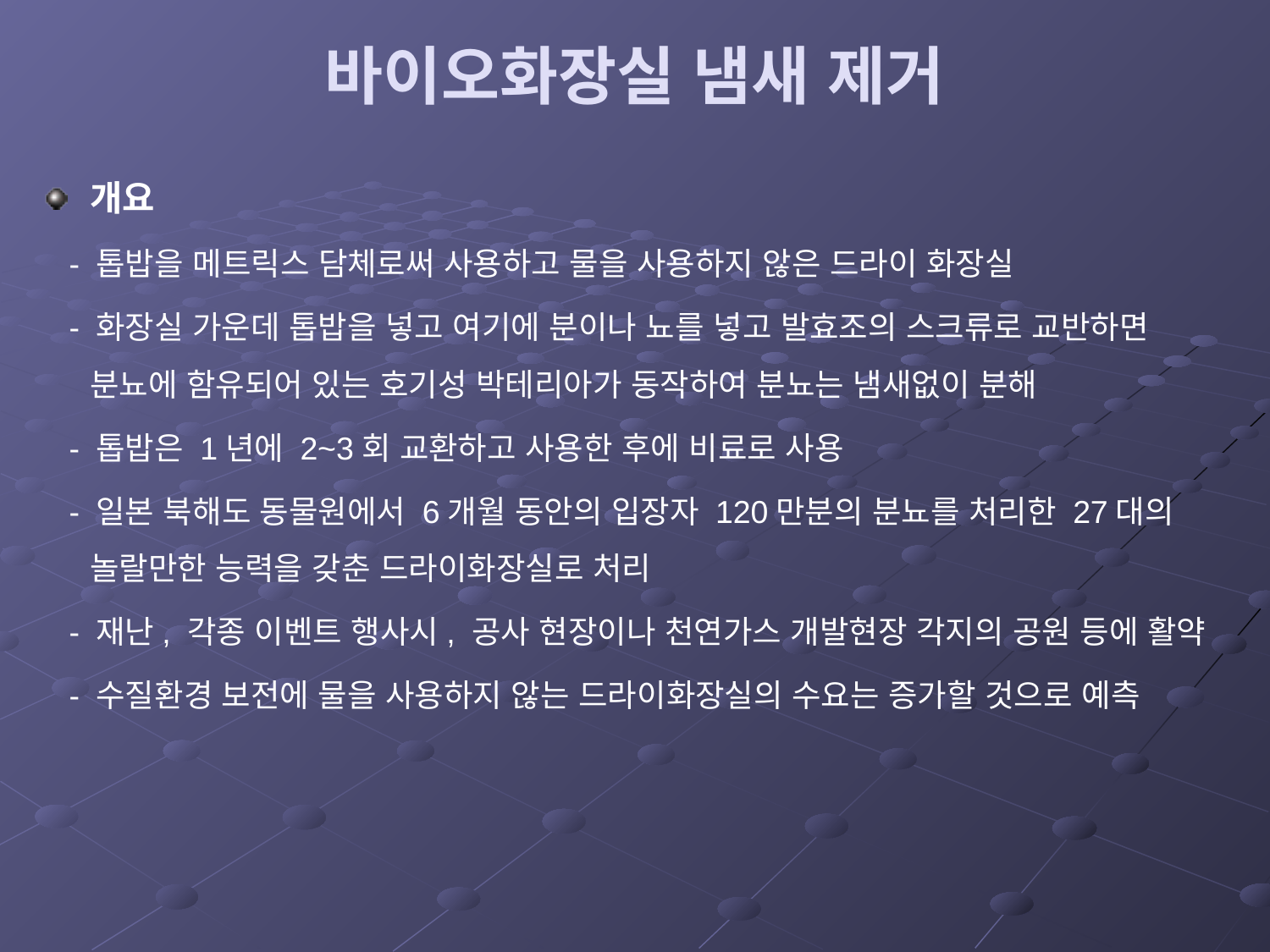

# 바이오화장실 냄새 제거
개요
   - 톱밥을 메트릭스 담체로써 사용하고 물을 사용하지 않은 드라이 화장실
   - 화장실 가운데 톱밥을 넣고 여기에 분이나 뇨를 넣고 발효조의 스크류로 교반하면 분뇨에 함유되어 있는 호기성 박테리아가 동작하여 분뇨는 냄새없이 분해
   - 톱밥은 1년에 2~3회 교환하고 사용한 후에 비료로 사용
   - 일본 북해도 동물원에서 6개월 동안의 입장자 120만분의 분뇨를 처리한 27대의 놀랄만한 능력을 갖춘 드라이화장실로 처리
   - 재난, 각종 이벤트 행사시, 공사 현장이나 천연가스 개발현장 각지의 공원 등에 활약
   - 수질환경 보전에 물을 사용하지 않는 드라이화장실의 수요는 증가할 것으로 예측